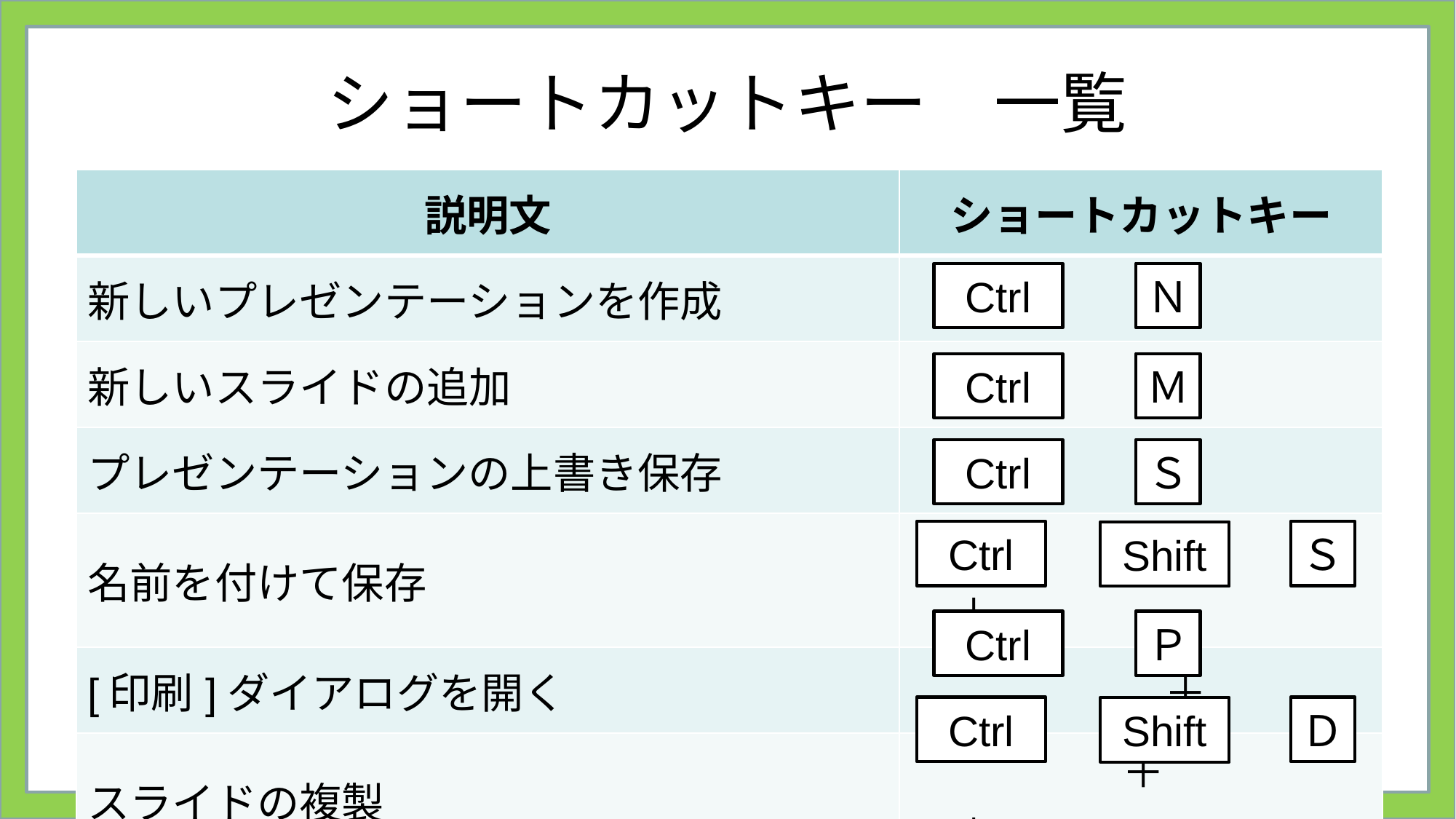

# ショートカットキー　一覧
| 説明文 | ショートカットキー |
| --- | --- |
| 新しいプレゼンテーションを作成 | ＋ |
| 新しいスライドの追加 | ＋ |
| プレゼンテーションの上書き保存 | ＋ |
| 名前を付けて保存 | ＋　　　　　＋ |
| [印刷]ダイアログを開く | ＋ |
| スライドの複製 | ＋　　　　　＋ |
Ctrl
Ｎ
Ctrl
Ｍ
Ctrl
Ｓ
Ctrl
Ｓ
Shift
Ctrl
Ｐ
Ctrl
Ｄ
Shift